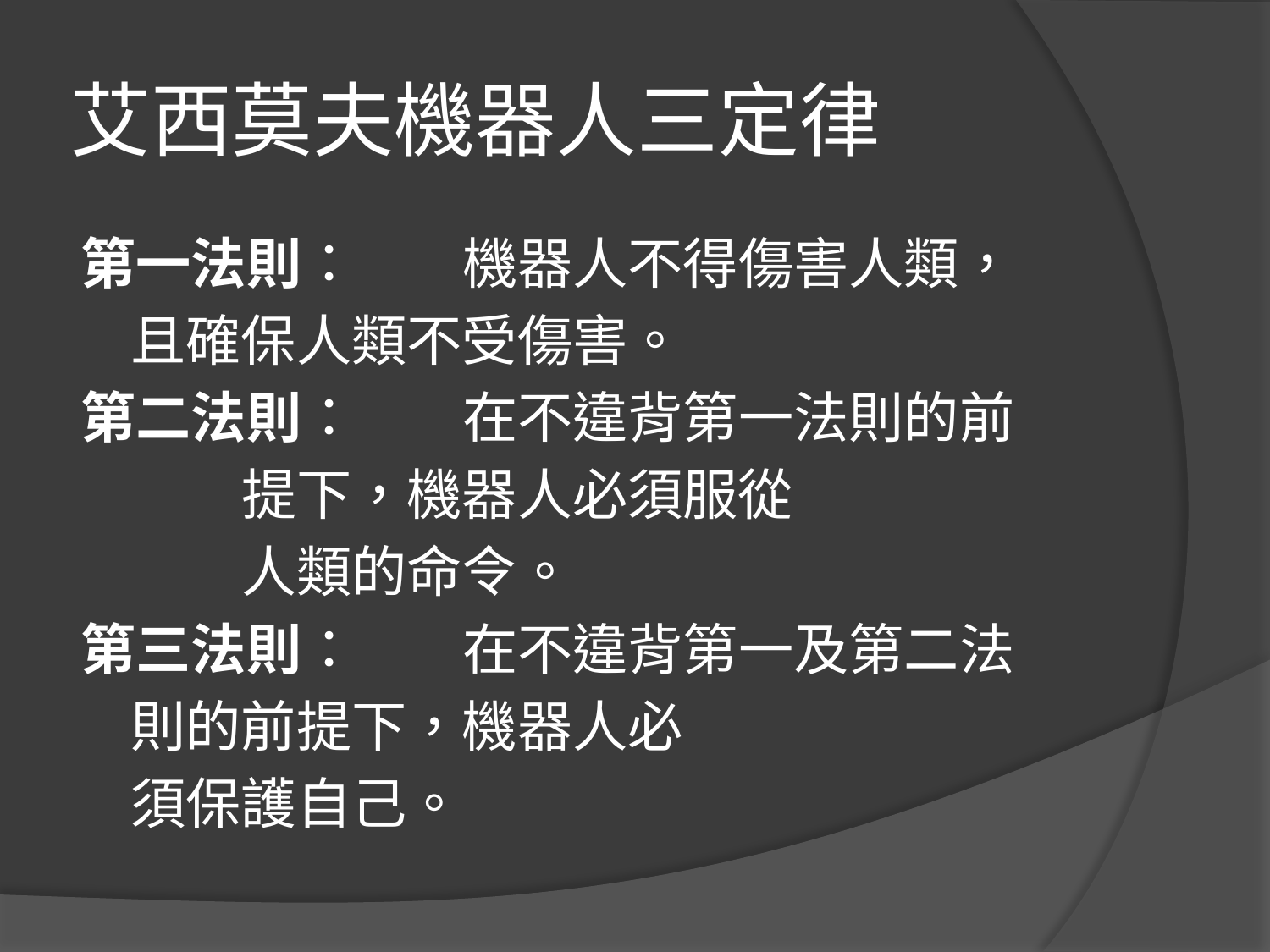

# 艾西莫夫機器人三定律
第一法則：	機器人不得傷害人類，
				且確保人類不受傷害。
第二法則：	在不違背第一法則的前
          	提下，機器人必須服從
          	人類的命令。
第三法則：	在不違背第一及第二法
				則的前提下，機器人必
				須保護自己。